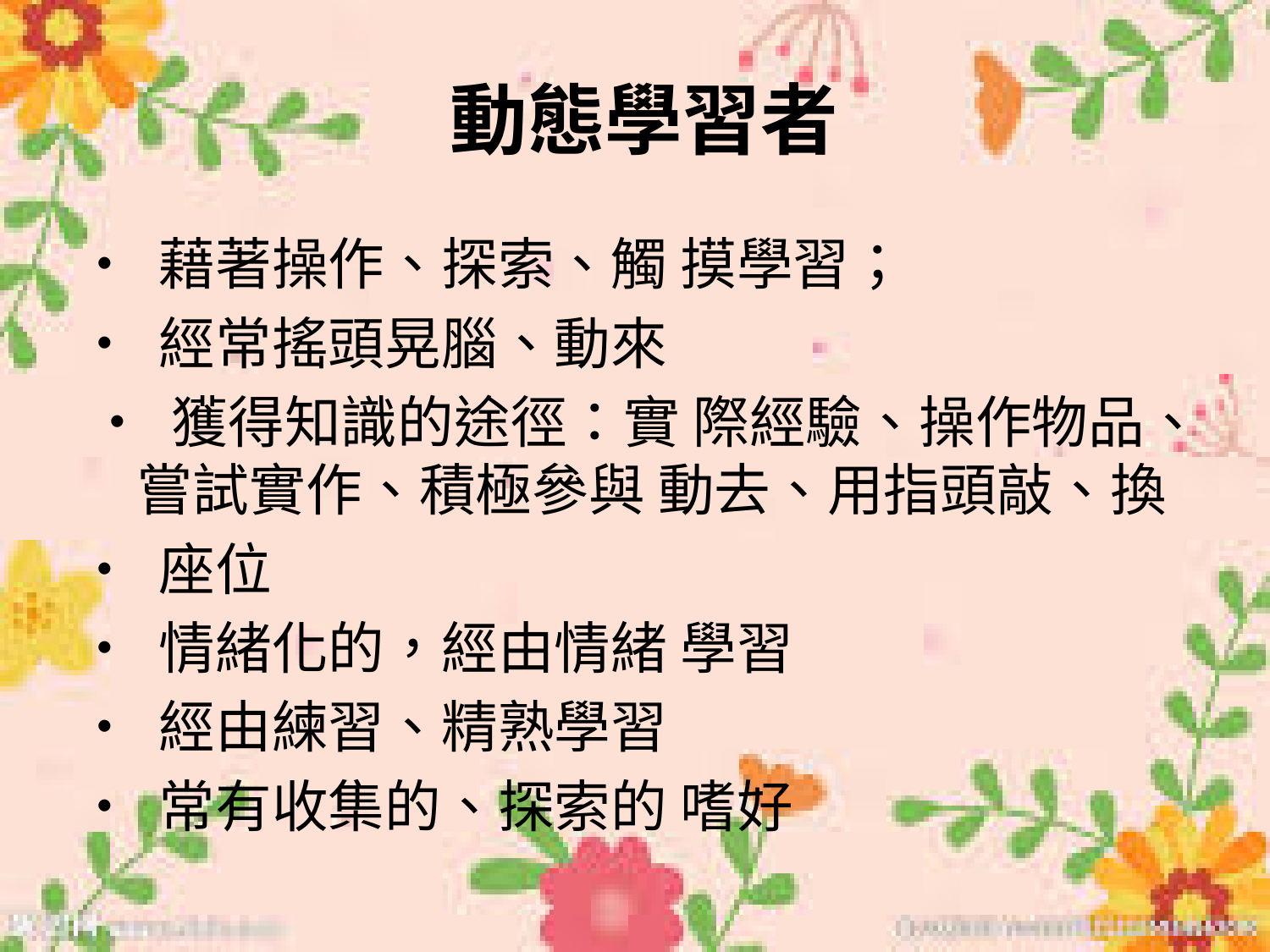

# 動態學習者
• 藉著操作、探索、觸 摸學習；
• 經常搖頭晃腦、動來
 • 獲得知識的途徑：實 際經驗、操作物品、 嘗試實作、積極參與 動去、用指頭敲、換
• 座位
• 情緒化的，經由情緒 學習
• 經由練習、精熟學習
• 常有收集的、探索的 嗜好